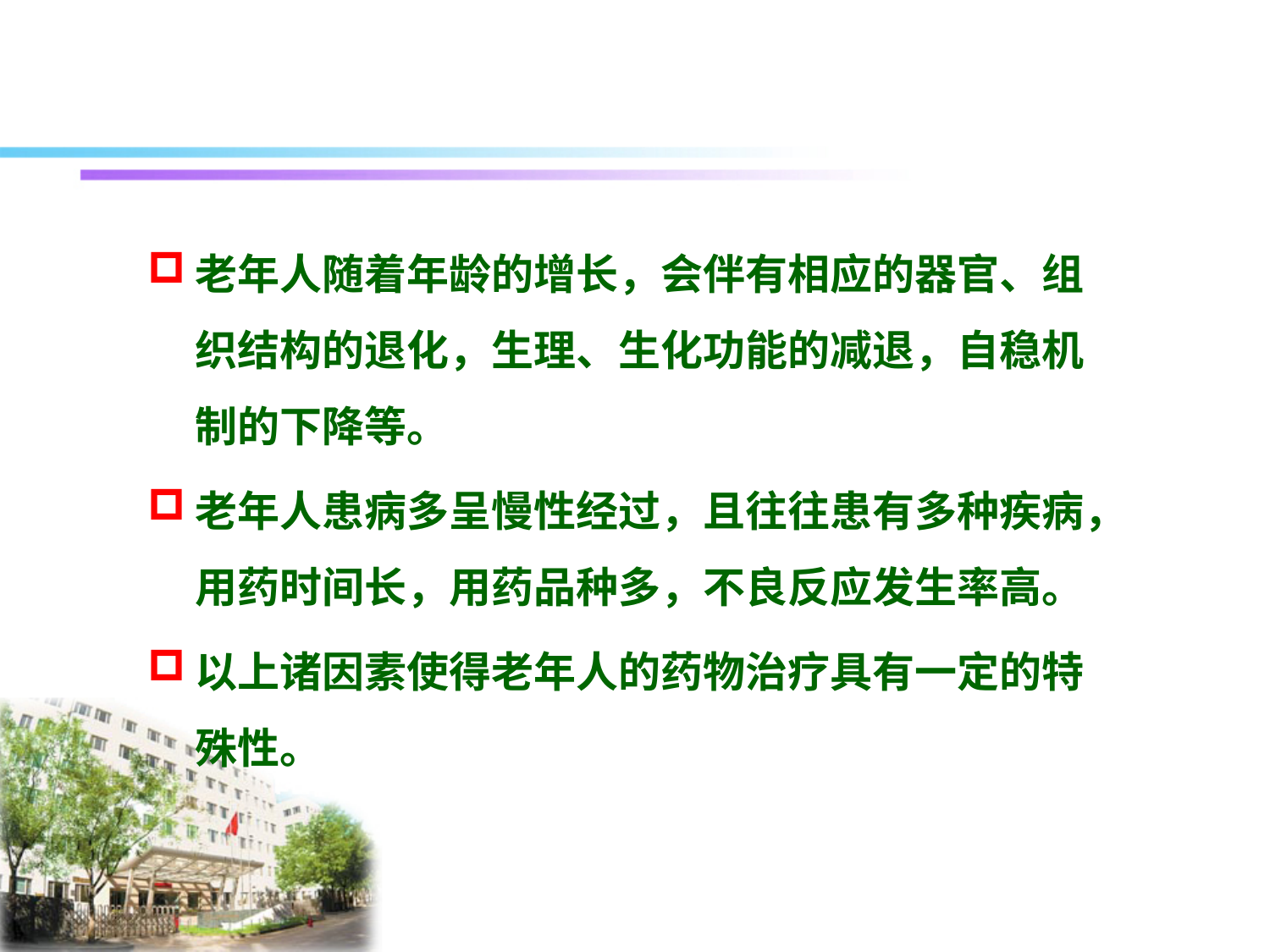

#
老年人随着年龄的增长，会伴有相应的器官、组织结构的退化，生理、生化功能的减退，自稳机制的下降等。
老年人患病多呈慢性经过，且往往患有多种疾病，用药时间长，用药品种多，不良反应发生率高。
以上诸因素使得老年人的药物治疗具有一定的特殊性。